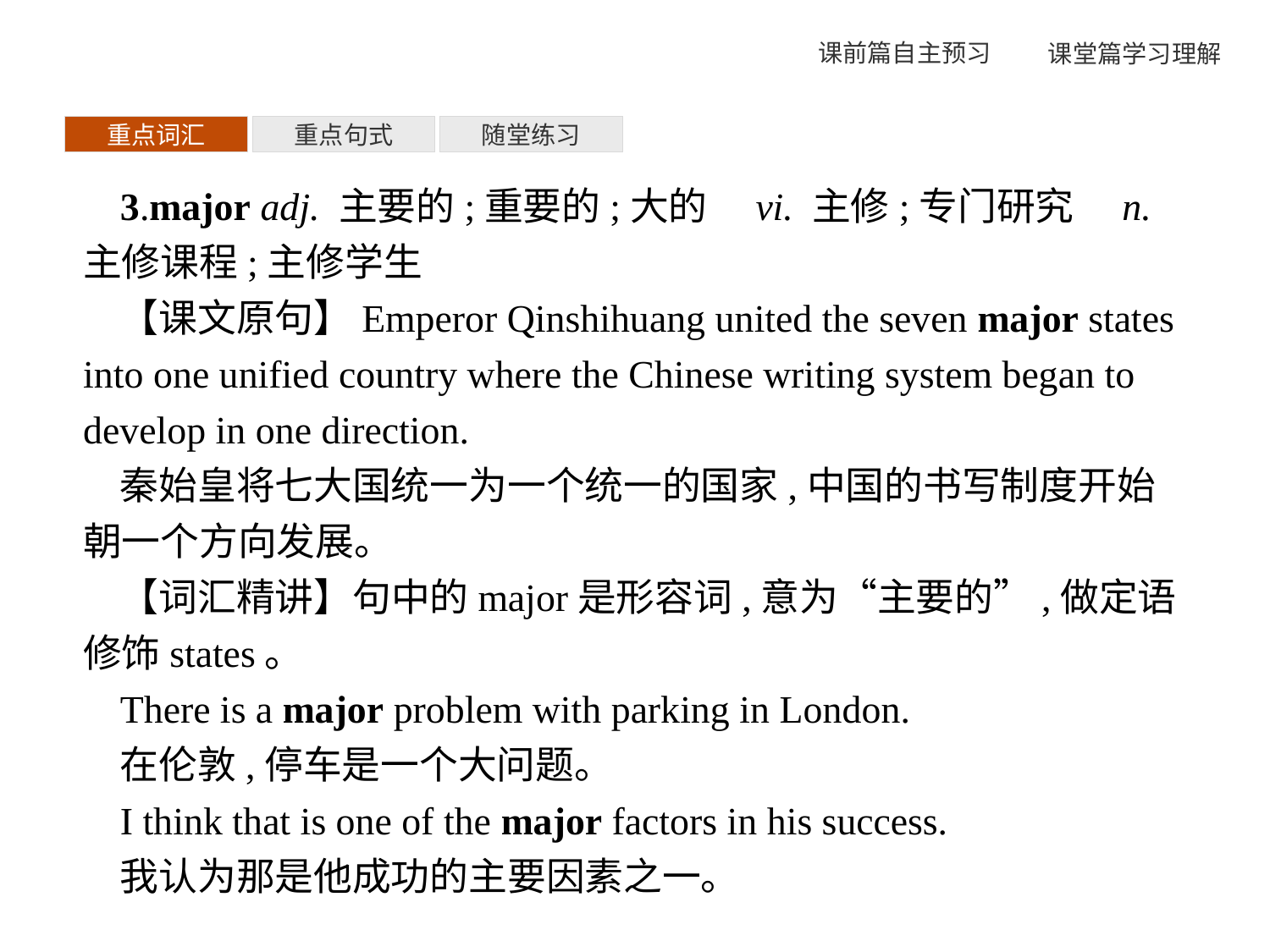

重点词汇
重点句式
随堂练习
3.major adj. 主要的;重要的;大的　vi. 主修;专门研究　n.主修课程;主修学生
【课文原句】Emperor Qinshihuang united the seven major states into one unified country where the Chinese writing system began to develop in one direction.
秦始皇将七大国统一为一个统一的国家,中国的书写制度开始朝一个方向发展。
【词汇精讲】句中的major是形容词,意为“主要的”,做定语修饰states。
There is a major problem with parking in London.
在伦敦,停车是一个大问题。
I think that is one of the major factors in his success.
我认为那是他成功的主要因素之一。